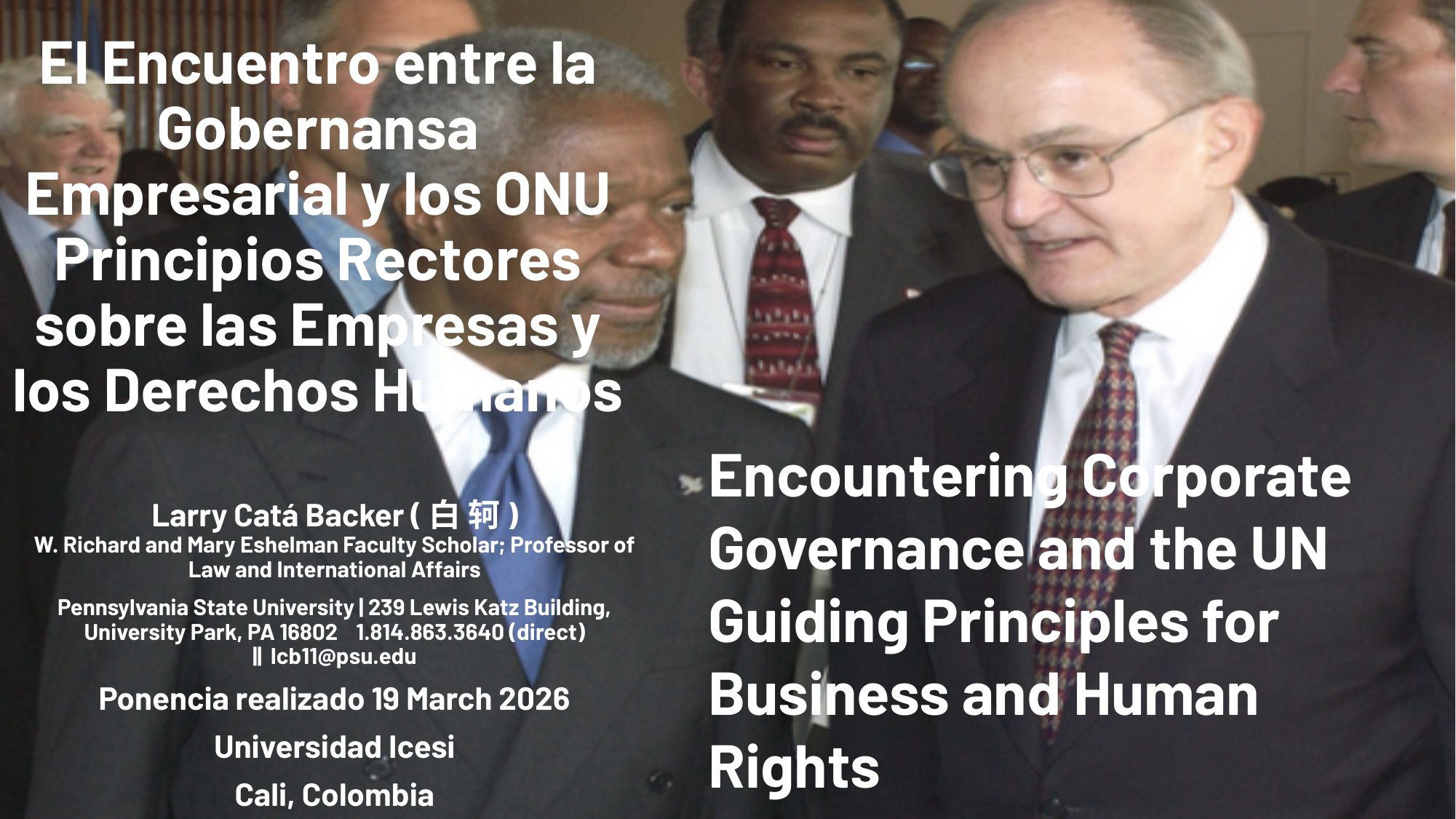

# El Encuentro entre la Gobernansa Empresarial y los ONU Principios Rectores sobre las Empresas y los Derechos Humanos
Encountering Corporate Governance and the UN Guiding Principles for Business and Human Rights
Larry Catá Backer (白 轲)
W. Richard and Mary Eshelman Faculty Scholar; Professor of Law and International Affairs
Pennsylvania State University | 239 Lewis Katz Building, University Park, PA 16802    1.814.863.3640 (direct) ||  lcb11@psu.edu
Ponencia realizado 19 March 2026
Universidad Icesi
Cali, Colombia